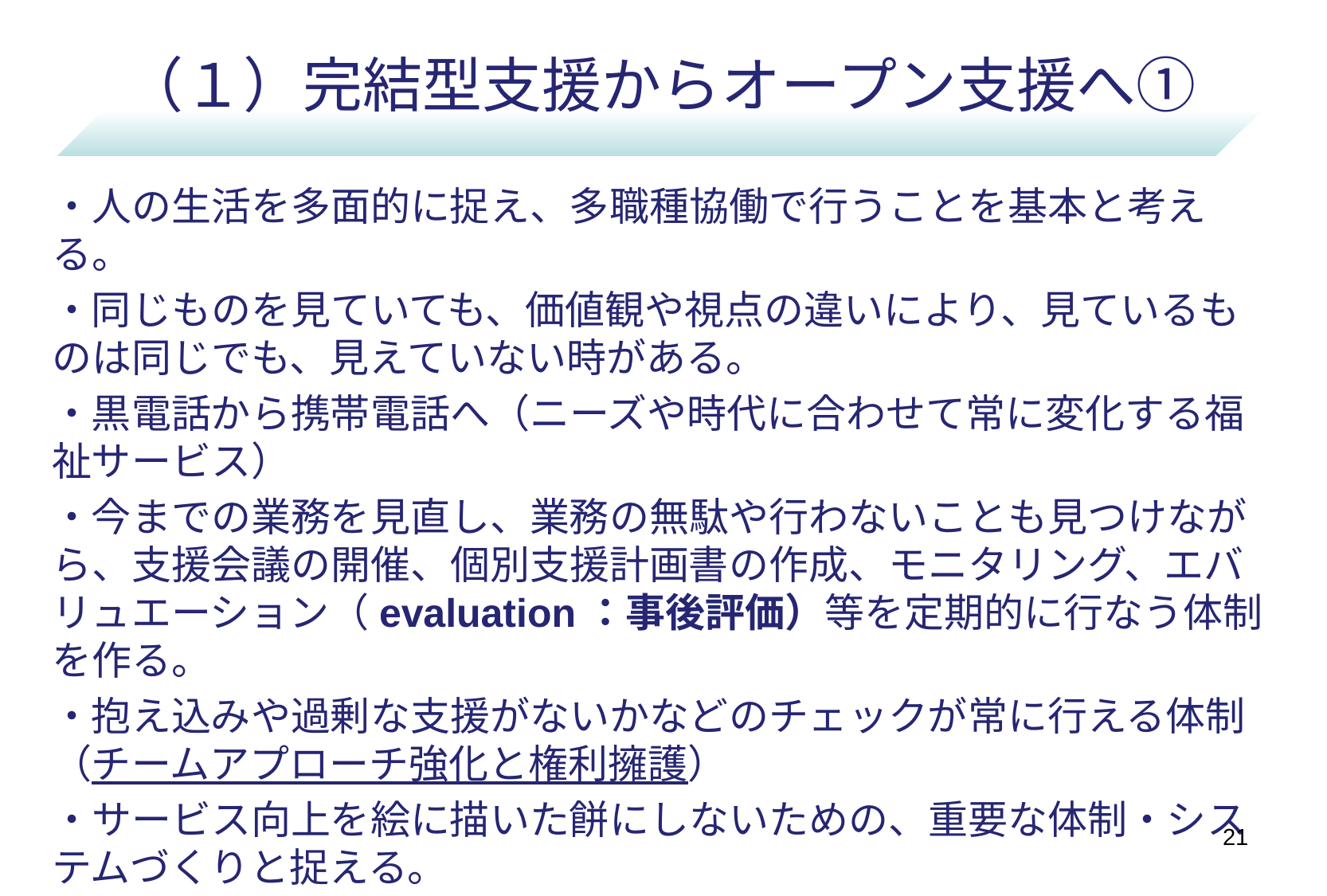

# （１）完結型支援からオープン支援へ①

・人の生活を多面的に捉え、多職種協働で行うことを基本と考える。
・同じものを見ていても、価値観や視点の違いにより、見ているものは同じでも、見えていない時がある。
・黒電話から携帯電話へ（ニーズや時代に合わせて常に変化する福祉サービス）
・今までの業務を見直し、業務の無駄や行わないことも見つけながら、支援会議の開催、個別支援計画書の作成、モニタリング、エバリュエーション（evaluation：事後評価）等を定期的に行なう体制を作る。
・抱え込みや過剰な支援がないかなどのチェックが常に行える体制（チームアプローチ強化と権利擁護）
・サービス向上を絵に描いた餅にしないための、重要な体制・システムづくりと捉える。

21